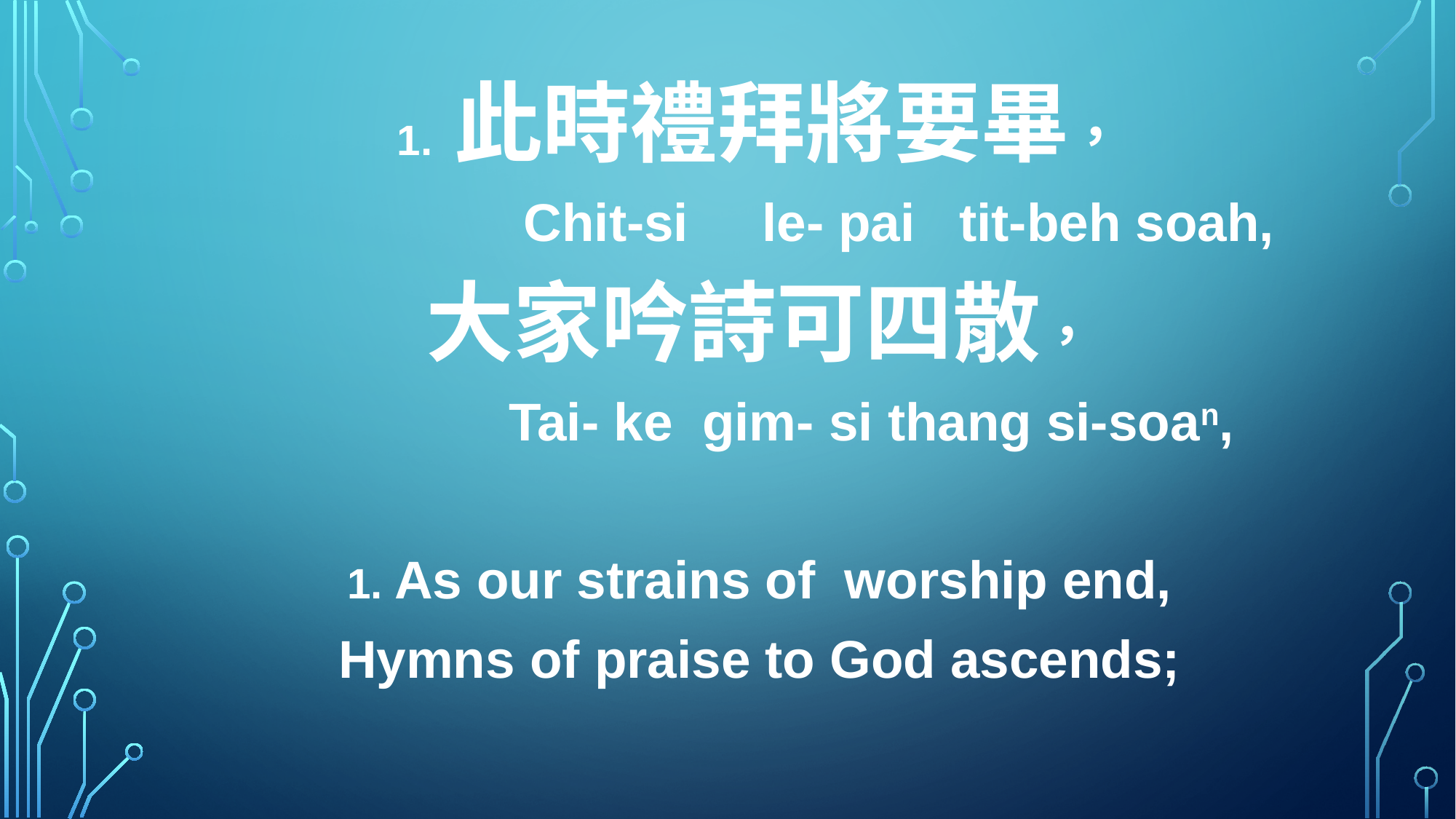

1. 此時禮拜將要畢，
                        Chit-si     le- pai   tit-beh soah,
大家吟詩可四散，
                       Tai- ke  gim- si thang si-soan,

1. As our strains of  worship end,
Hymns of praise to God ascends;